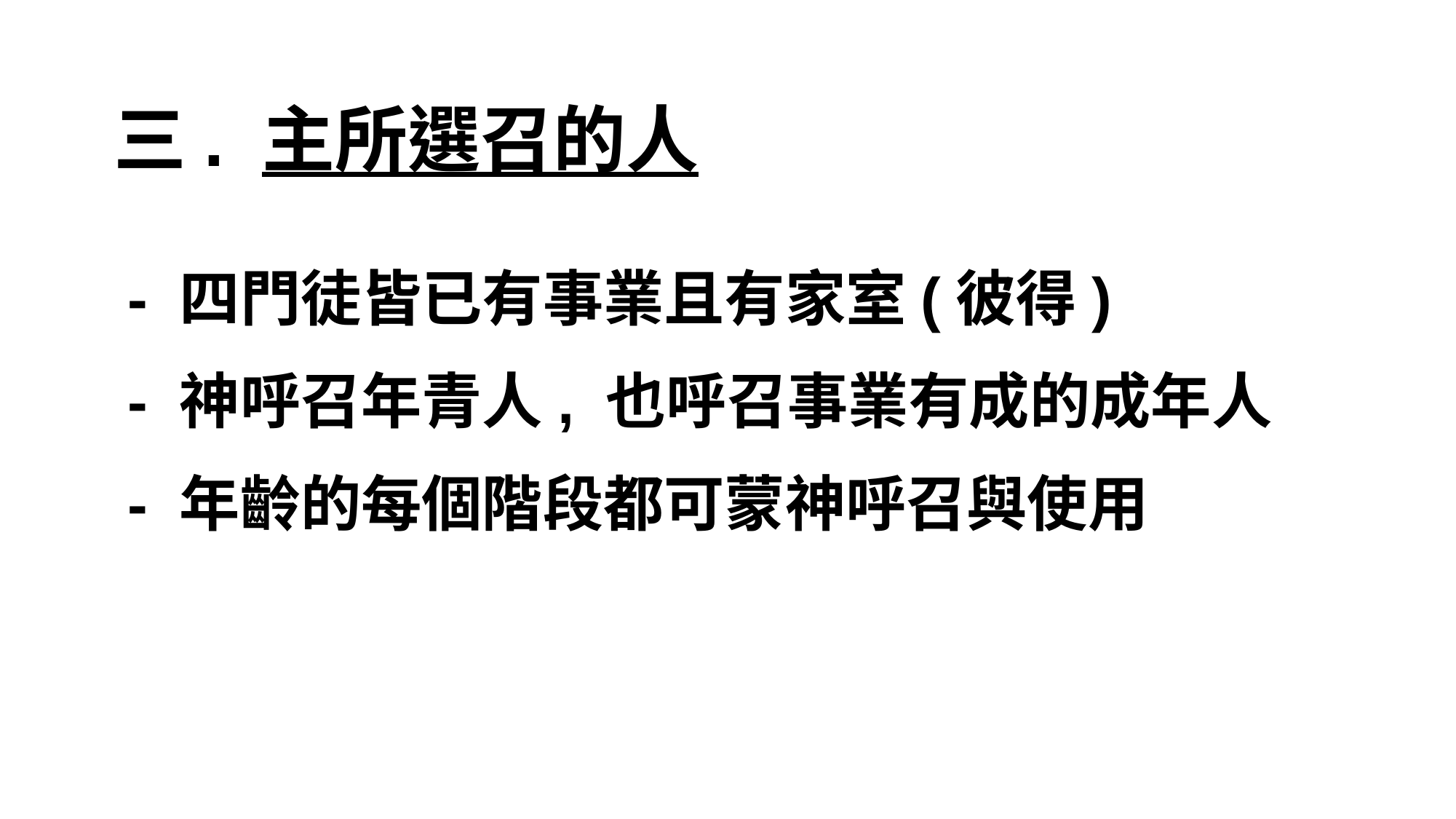

# 三. 主所選召的人
- 四門徒皆已有事業且有家室(彼得)
- 神呼召年青人, 也呼召事業有成的成年人
- 年齡的每個階段都可蒙神呼召與使用